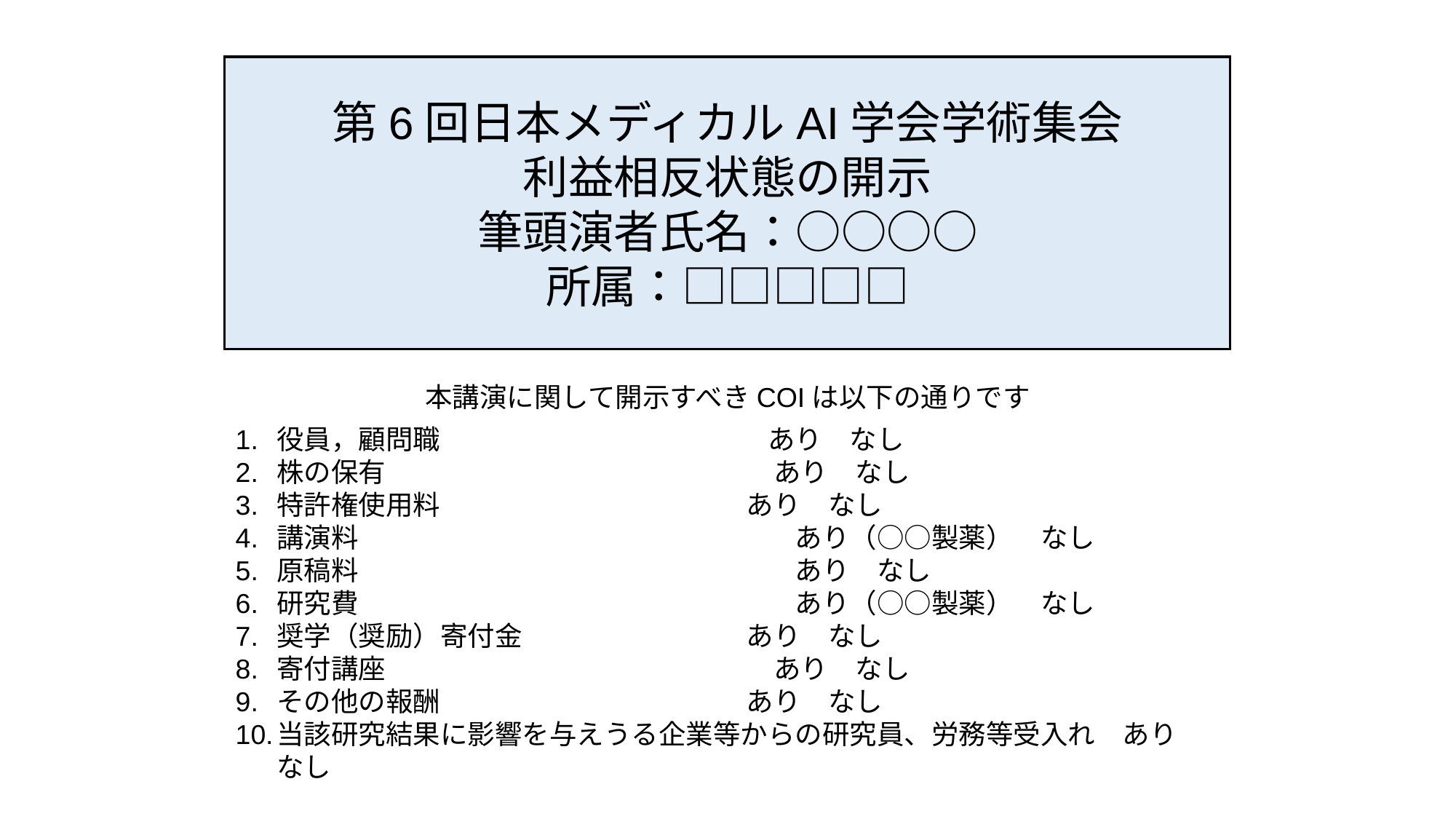

第6回日本メディカルAI学会学術集会
利益相反状態の開示
筆頭演者氏名：○○○○
所属：□□□□□
本講演に関して開示すべきCOIは以下の通りです
役員，顧問職　　　　　　　　　　　　あり　なし
株の保有　　　　　　　　　　　　　　 あり　なし
特許権使用料　　　　　　　　　　　 あり　なし
講演料　　　　　　　　　　　　　　　　あり（○○製薬）　なし
原稿料　　　　　　　　　　　　　　　　あり　なし
研究費　　　　　　　　　　　　　　　　あり（○○製薬）　なし
奨学（奨励）寄付金　　　　　　　　 あり　なし
寄付講座　　　　　　　　　　　　　　 あり　なし
その他の報酬　　　　　　　　　　　 あり　なし
当該研究結果に影響を与えうる企業等からの研究員、労務等受入れ　あり　なし